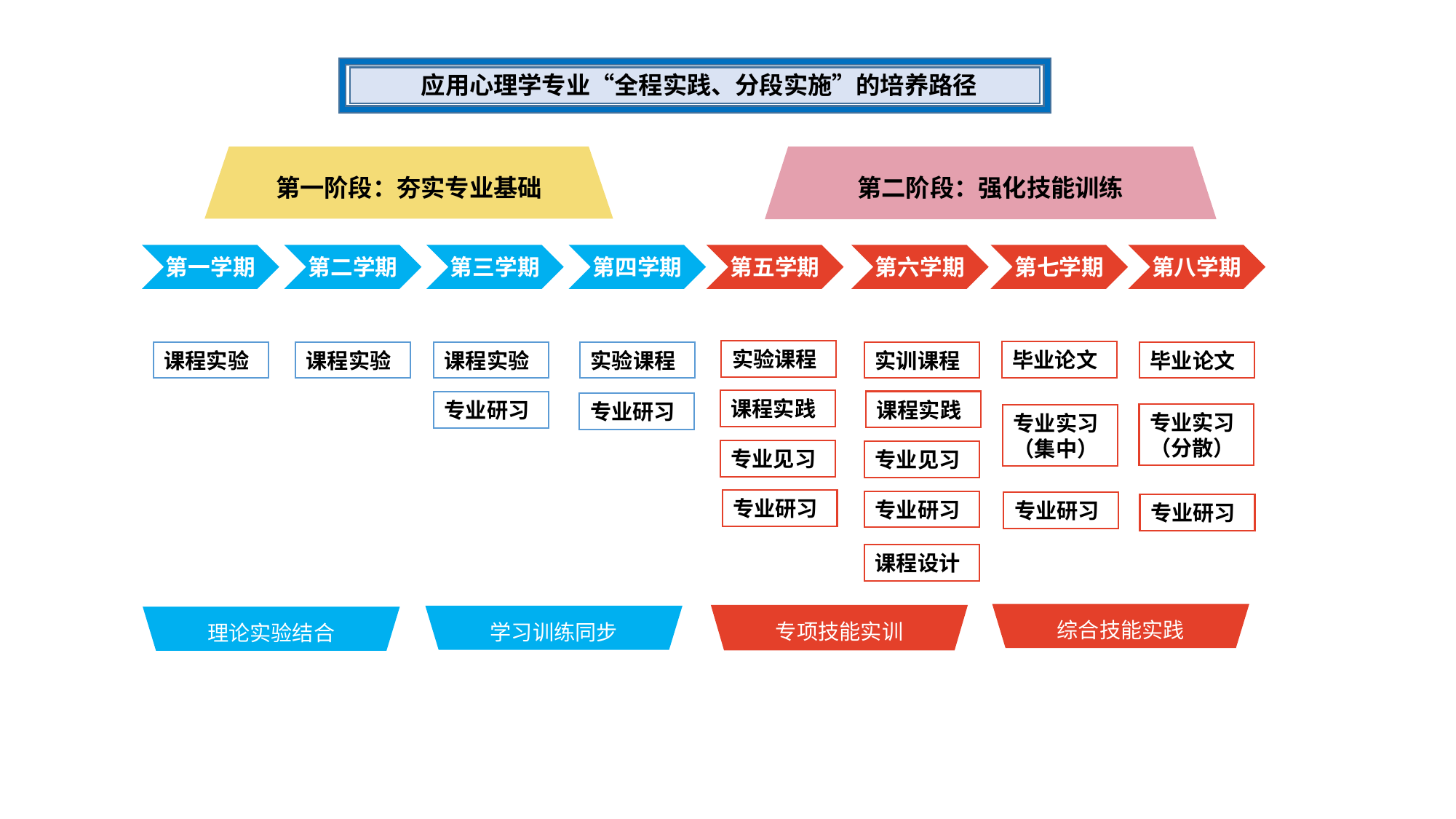

应用心理学专业“全程实践、分段实施”的培养路径

第二阶段：强化技能训练
第一阶段：夯实专业基础
第一学期
第二学期
第三学期
第四学期
第五学期
第六学期
第七学期
第八学期
实验课程
毕业论文
课程实验
课程实验
课程实验
实验课程
实训课程
毕业论文
课程实践
课程实践
专业研习
专业研习
专业实习
（分散）
专业实习
（集中）
专业见习
专业见习
专业研习
专业研习
专业研习
专业研习
课程设计
综合技能实践
专项技能实训
学习训练同步
理论实验结合